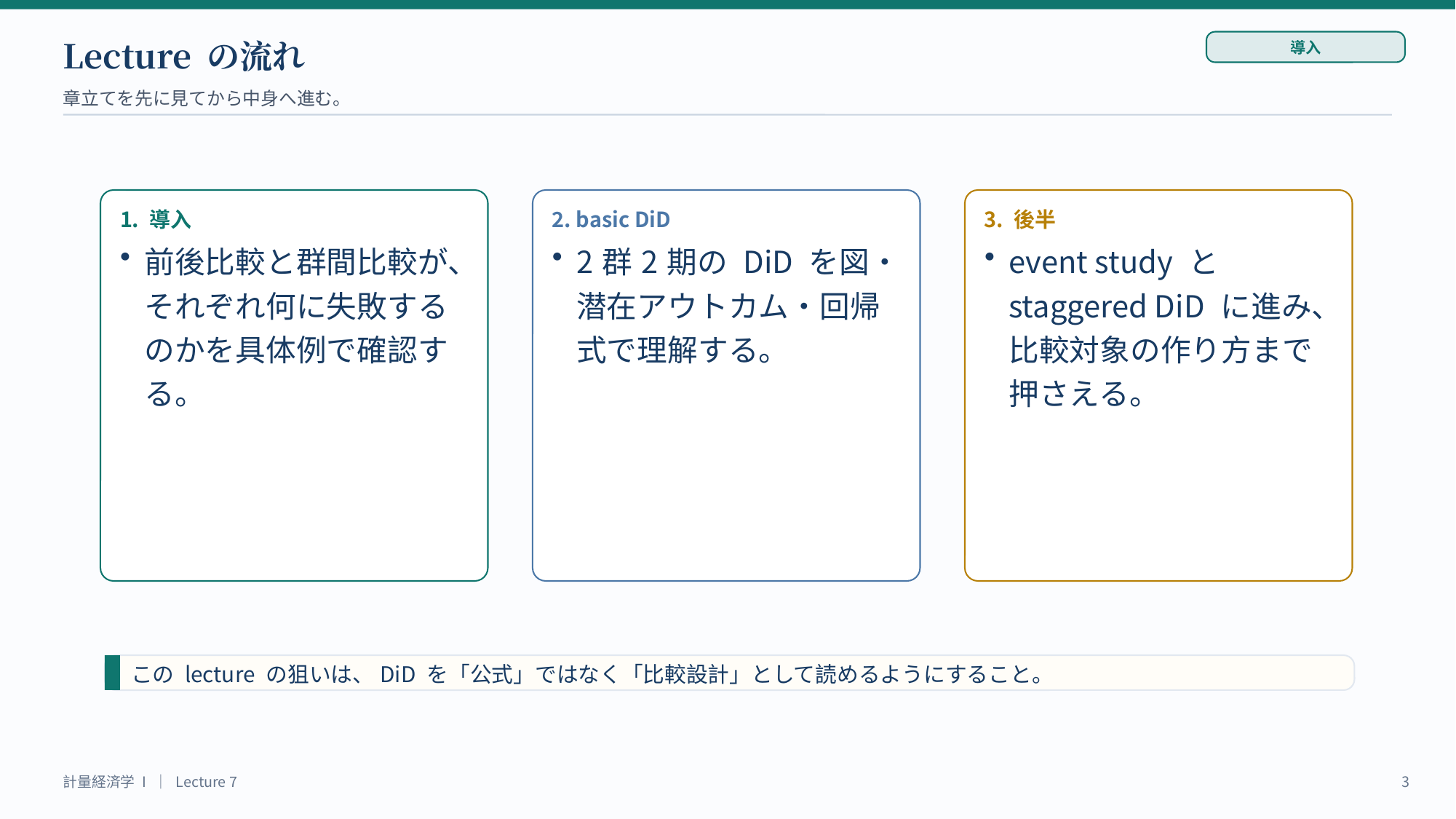

Lecture の流れ

導入
章立てを先に見てから中身へ進む。

1. 導入
2. basic DiD
3. 後半
前後比較と群間比較が、それぞれ何に失敗するのかを具体例で確認する。
2群2期の DiD を図・潜在アウトカム・回帰式で理解する。
event study と staggered DiD に進み、比較対象の作り方まで押さえる。

この lecture の狙いは、DiD を「公式」ではなく「比較設計」として読めるようにすること。
計量経済学 I ｜ Lecture 7
3